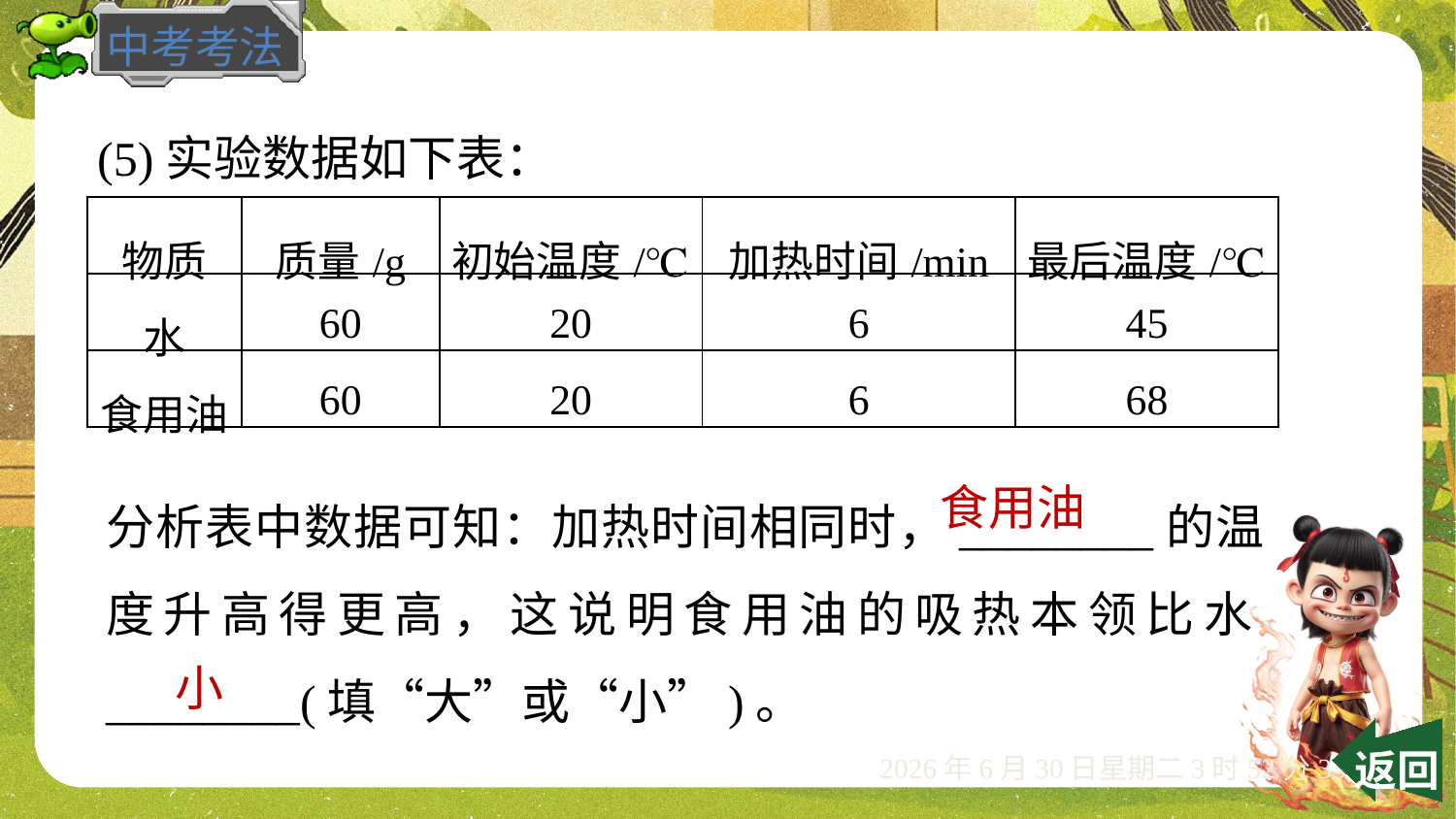

(5)实验数据如下表：
| 物质 | 质量/g | 初始温度/℃ | 加热时间/min | 最后温度/℃ |
| --- | --- | --- | --- | --- |
| 水 | 60 | 20 | 6 | 45 |
| 食用油 | 60 | 20 | 6 | 68 |
分析表中数据可知：加热时间相同时，________的温度升高得更高，这说明食用油的吸热本领比水________(填“大”或“小”)。
食用油
小
 返回